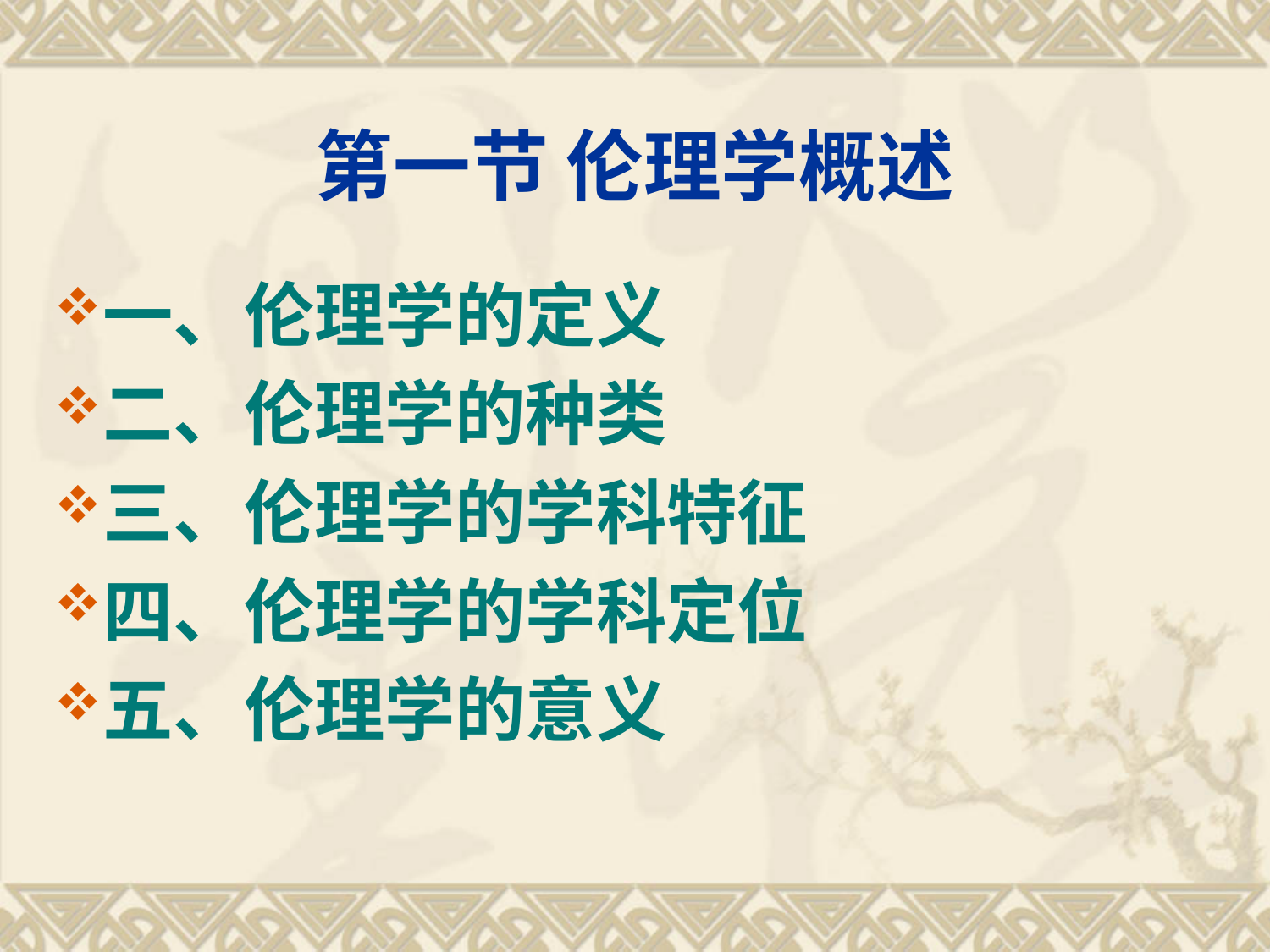

# 第一节 伦理学概述
一、伦理学的定义
二、伦理学的种类
三、伦理学的学科特征
四、伦理学的学科定位
五、伦理学的意义